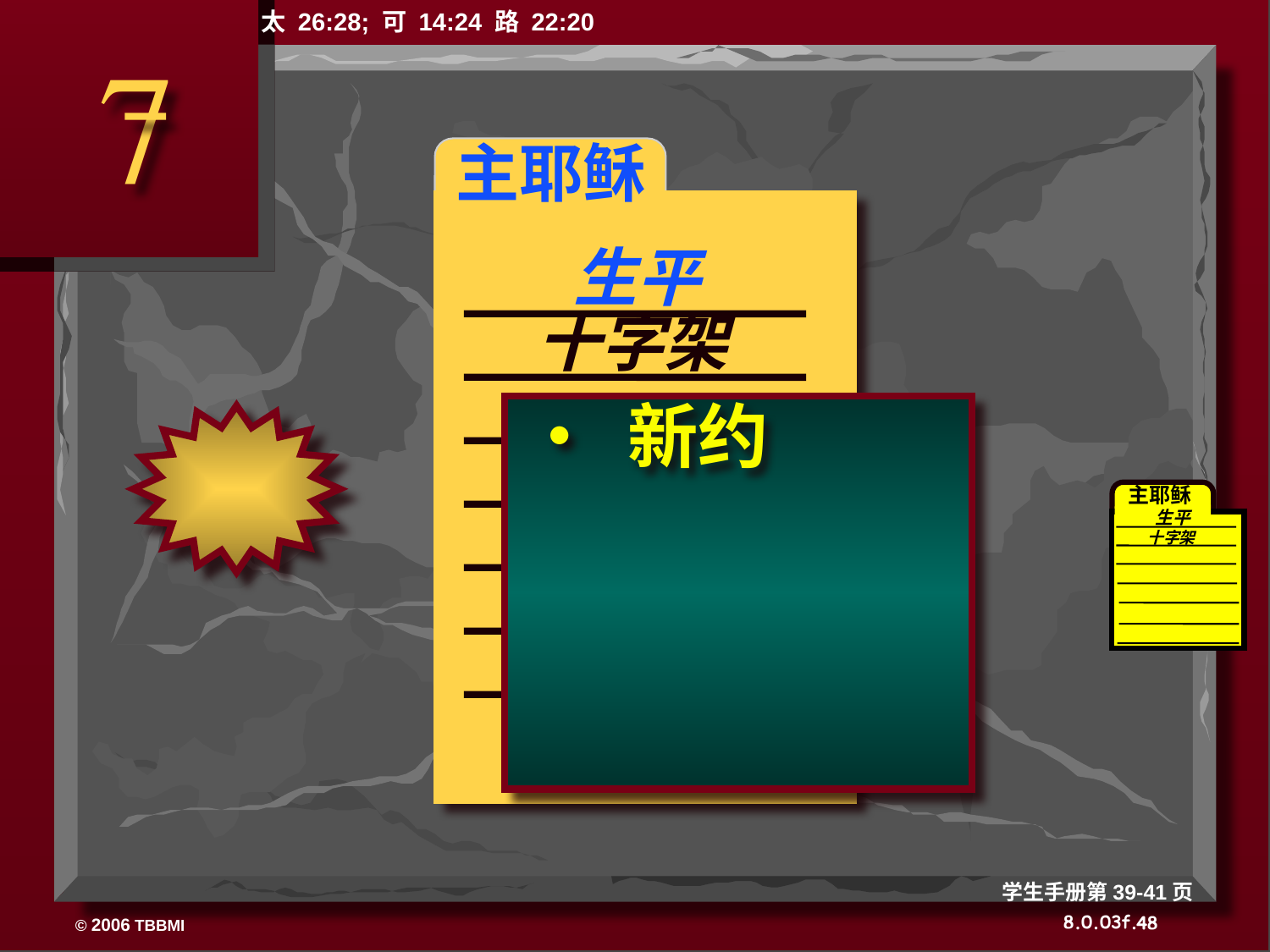

太 26:28; 可 14:24 路 22:20

7

  主耶稣

生平
十字架

• 新约

主耶稣

生平
十字架

学生手册第39-41页
48